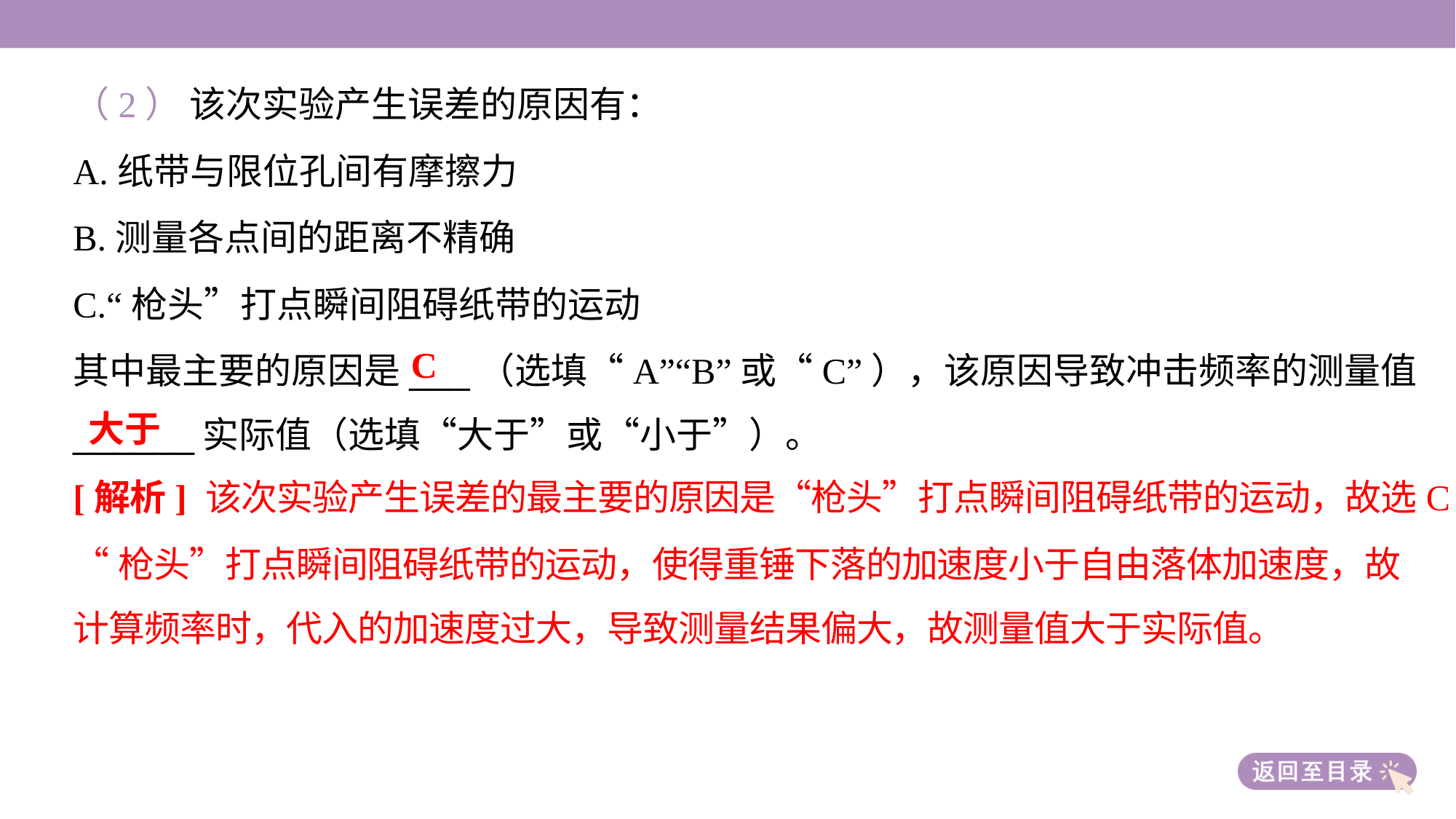

（2） 该次实验产生误差的原因有：
A.纸带与限位孔间有摩擦力
B.测量各点间的距离不精确
C.“枪头”打点瞬间阻碍纸带的运动
其中最主要的原因是___（选填“A”“B”或“C”），该原因导致冲击频率的测量值
______实际值（选填“大于”或“小于”）。
C
大于
[解析] 该次实验产生误差的最主要的原因是“枪头”打点瞬间阻碍纸带的运动，故选C。
“枪头”打点瞬间阻碍纸带的运动，使得重锤下落的加速度小于自由落体加速度，故
计算频率时，代入的加速度过大，导致测量结果偏大，故测量值大于实际值。